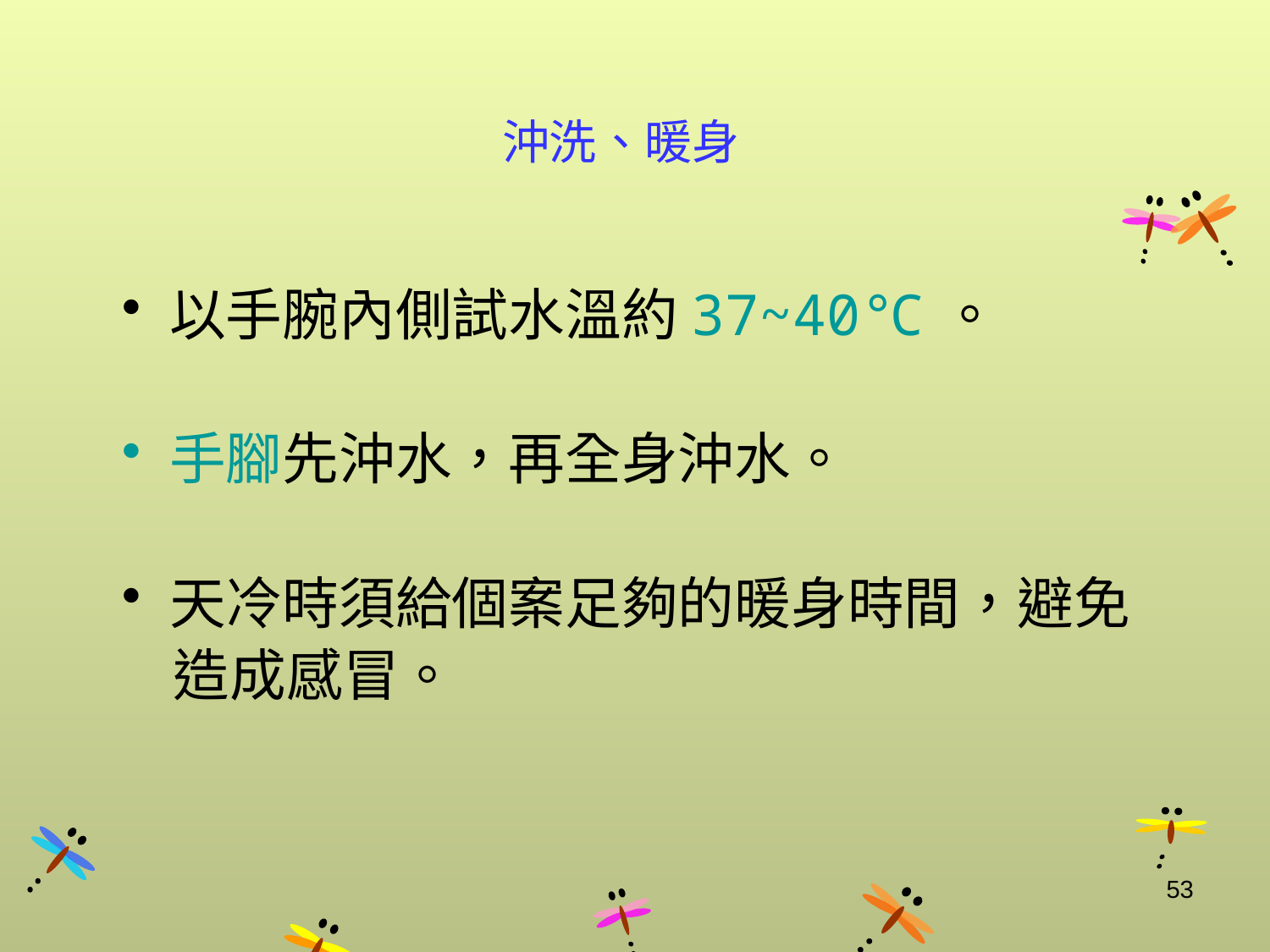

# 沖洗、暖身
以手腕內側試水溫約37~40℃。

手腳先沖水，再全身沖水。

天冷時須給個案足夠的暖身時間，避免
   造成感冒。
53